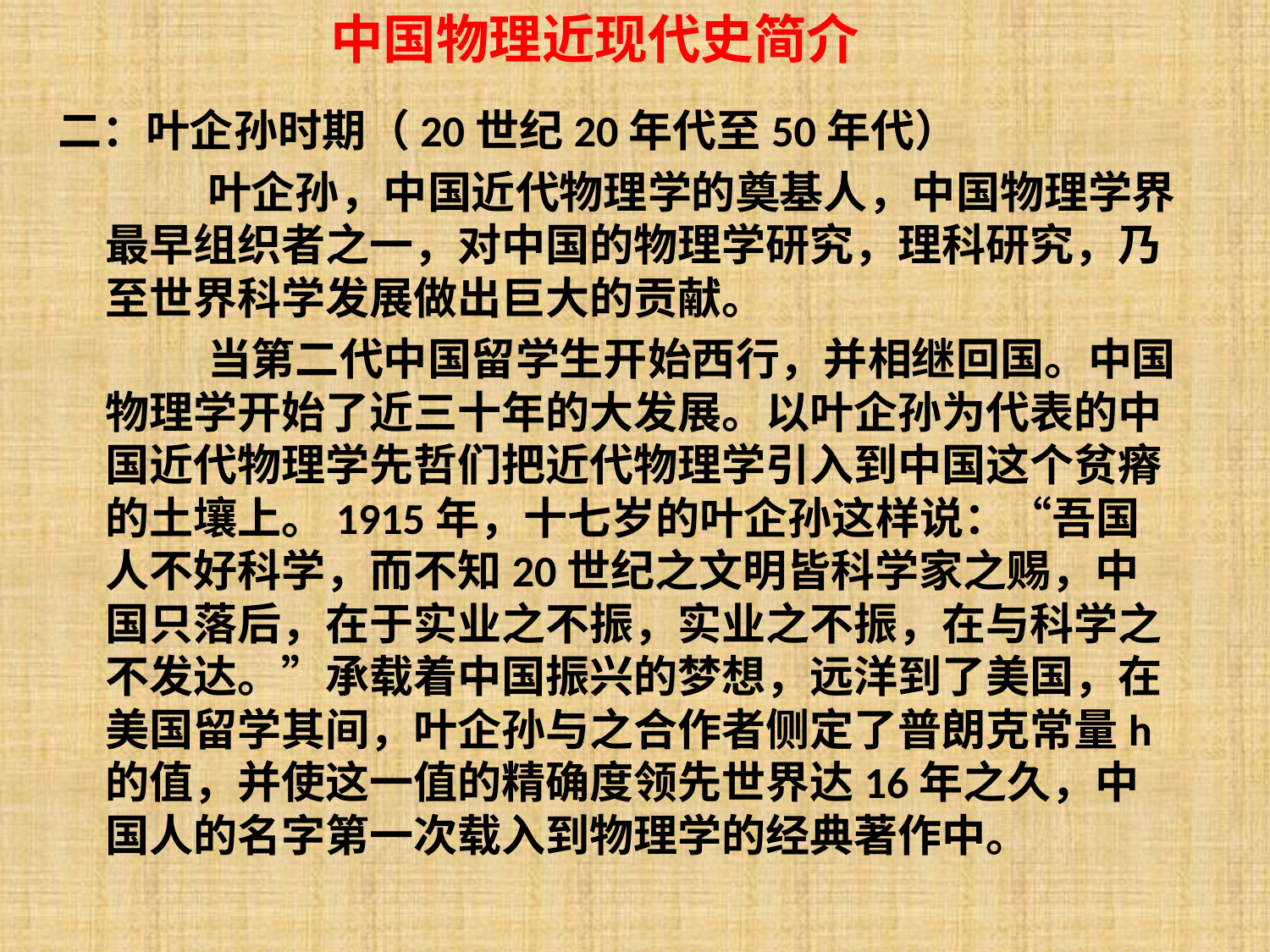

中国物理近现代史简介
二：叶企孙时期（20世纪20年代至50年代）
              叶企孙，中国近代物理学的奠基人，中国物理学界最早组织者之一，对中国的物理学研究，理科研究，乃至世界科学发展做出巨大的贡献。
              当第二代中国留学生开始西行，并相继回国。中国物理学开始了近三十年的大发展。以叶企孙为代表的中国近代物理学先哲们把近代物理学引入到中国这个贫瘠的土壤上。1915年，十七岁的叶企孙这样说：“吾国人不好科学，而不知20世纪之文明皆科学家之赐，中国只落后，在于实业之不振，实业之不振，在与科学之不发达。”承载着中国振兴的梦想，远洋到了美国，在美国留学其间，叶企孙与之合作者侧定了普朗克常量h的值，并使这一值的精确度领先世界达16年之久，中国人的名字第一次载入到物理学的经典著作中。